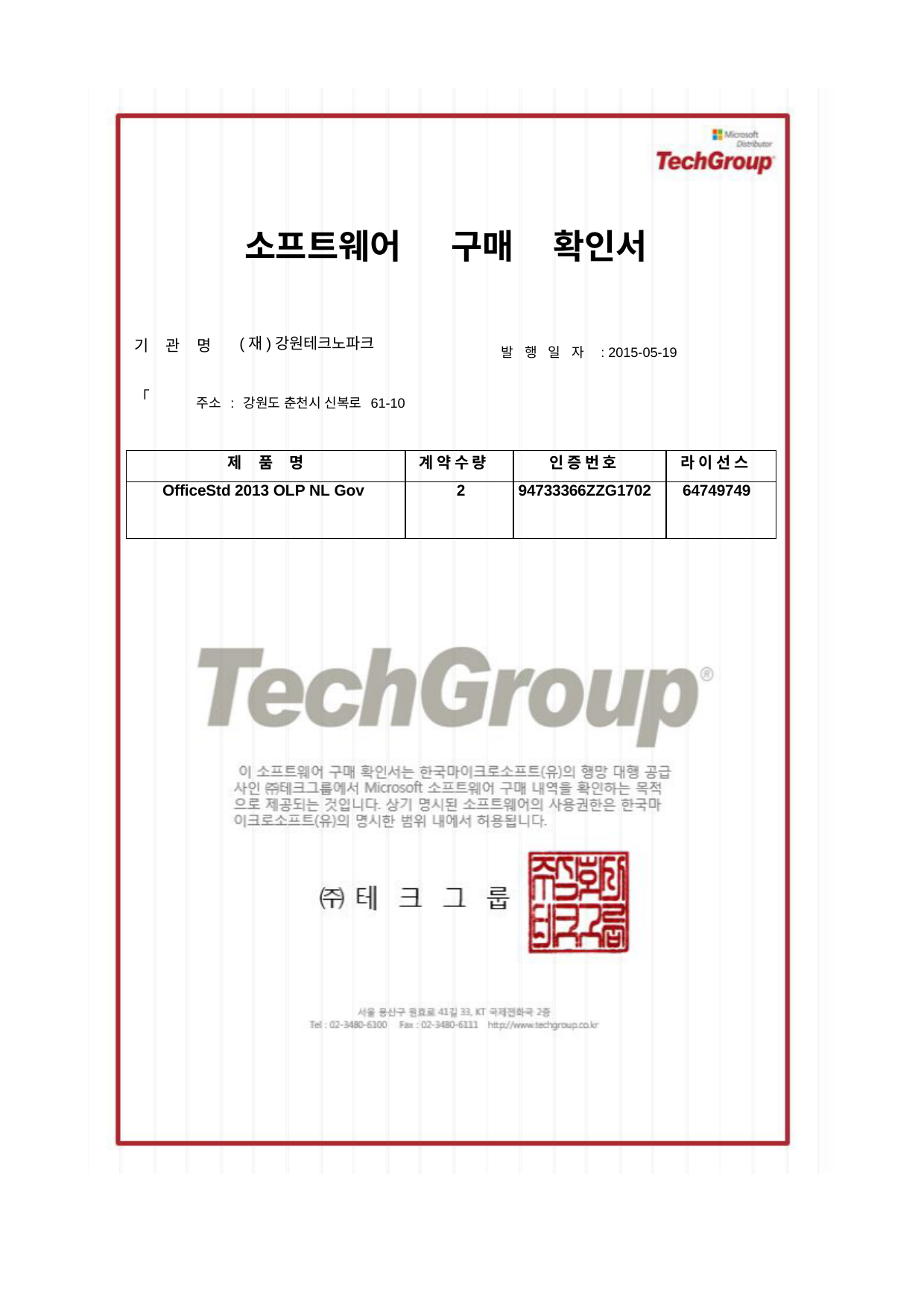

소프트웨어	구매	확인서
(재)강원테크노파크
발   행   일   자   : 2015-05-19
기    관    명
주소 : 강원도 춘천시 신복로 61-10
「
| 제 품 명 | 계 약 수 량 | 인 증 번 호 | 라 이 선 스 |
| --- | --- | --- | --- |
| OfficeStd 2013 OLP NL Gov | 2 | 94733366ZZG1702 | 64749749 |